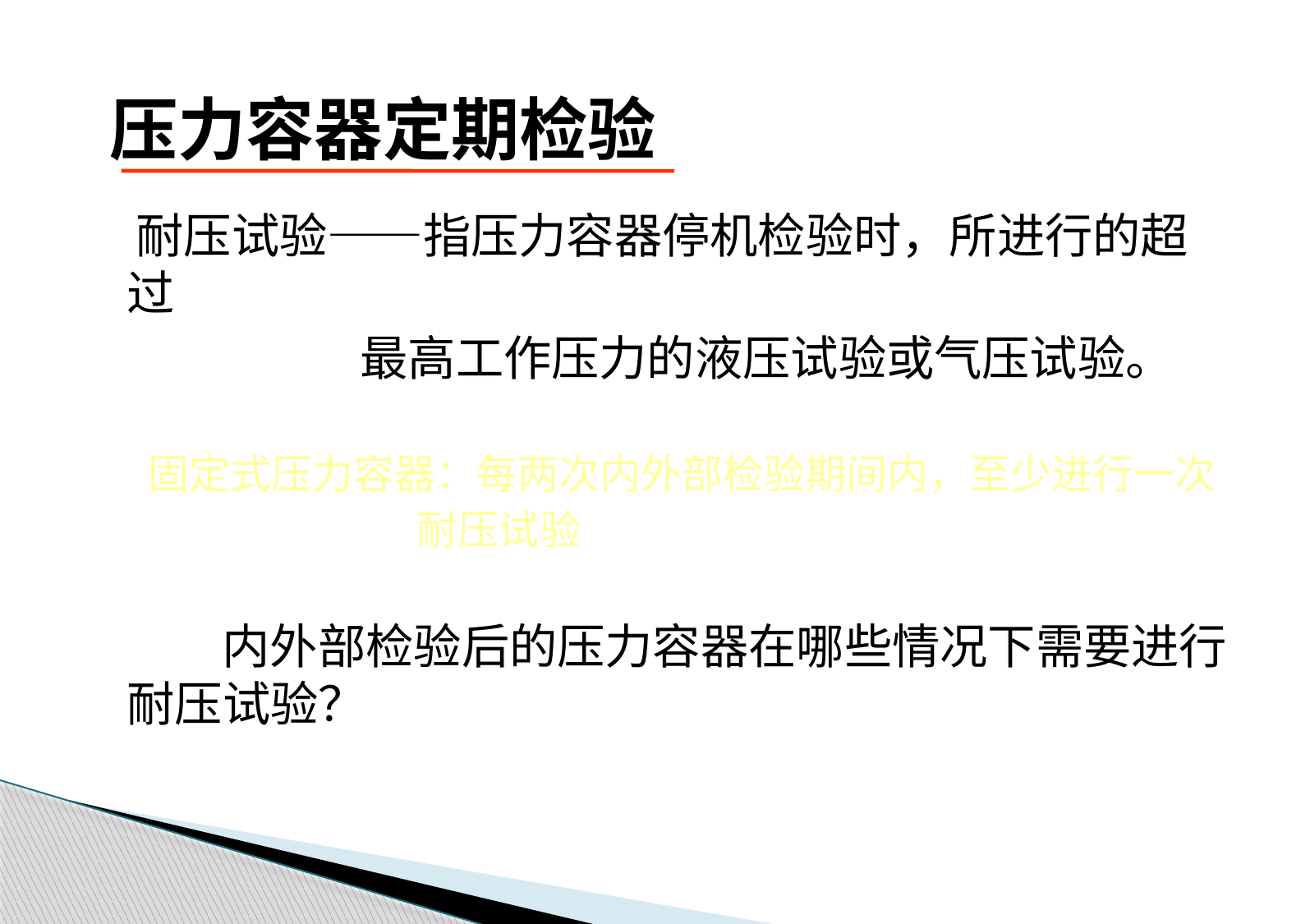

# 压力容器定期检验

   耐压试验——指压力容器停机检验时，所进行的超过
                        最高工作压力的液压试验或气压试验。

     固定式压力容器：每两次内外部检验期间内，至少进行一次
                                  耐压试验

             内外部检验后的压力容器在哪些情况下需要进行耐压试验？